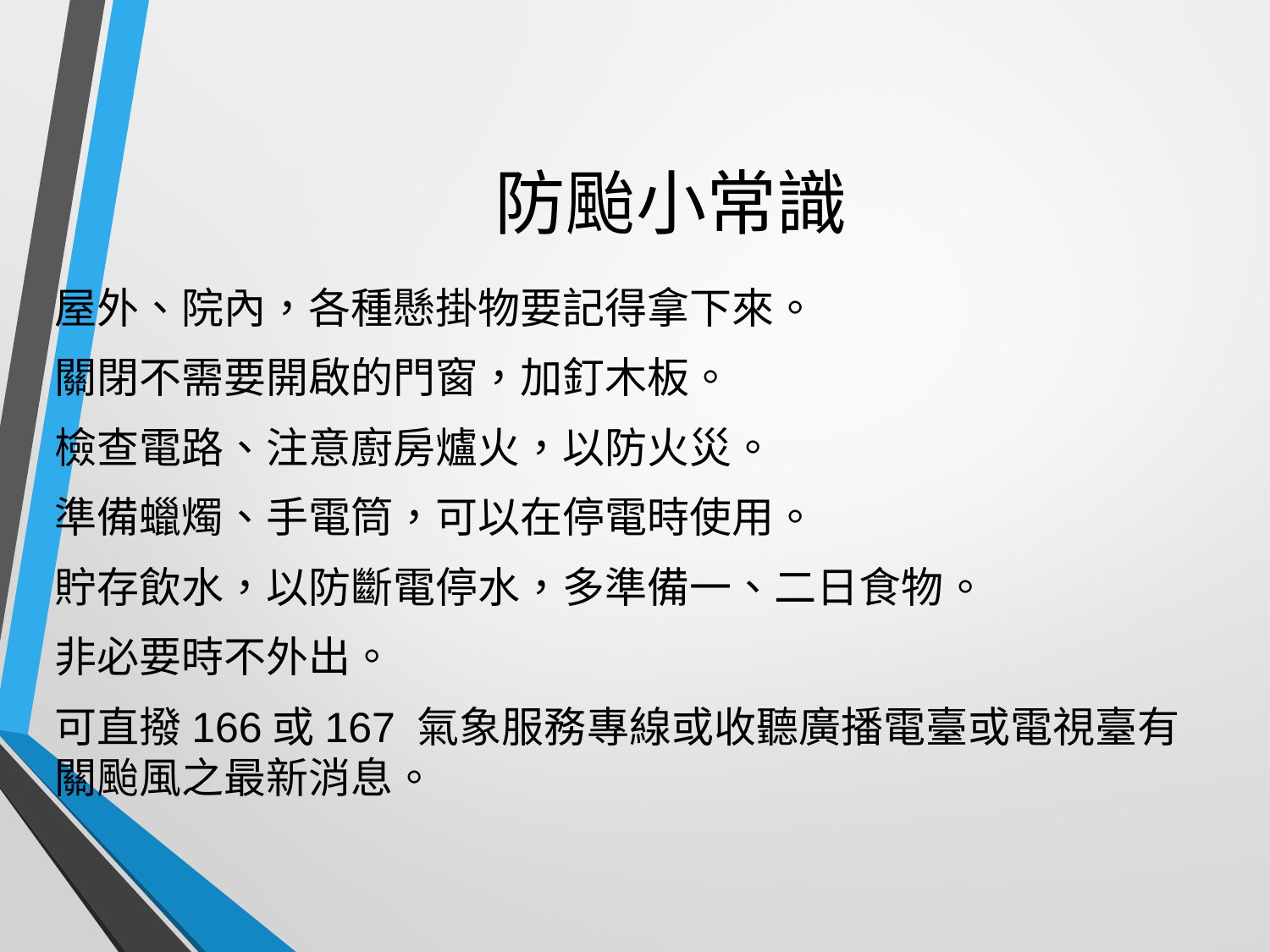

# 防颱小常識
屋外、院內，各種懸掛物要記得拿下來。
關閉不需要開啟的門窗，加釘木板。
檢查電路、注意廚房爐火，以防火災。
準備蠟燭、手電筒，可以在停電時使用。
貯存飲水，以防斷電停水，多準備一、二日食物。
非必要時不外出。
可直撥166或167 氣象服務專線或收聽廣播電臺或電視臺有關颱風之最新消息。